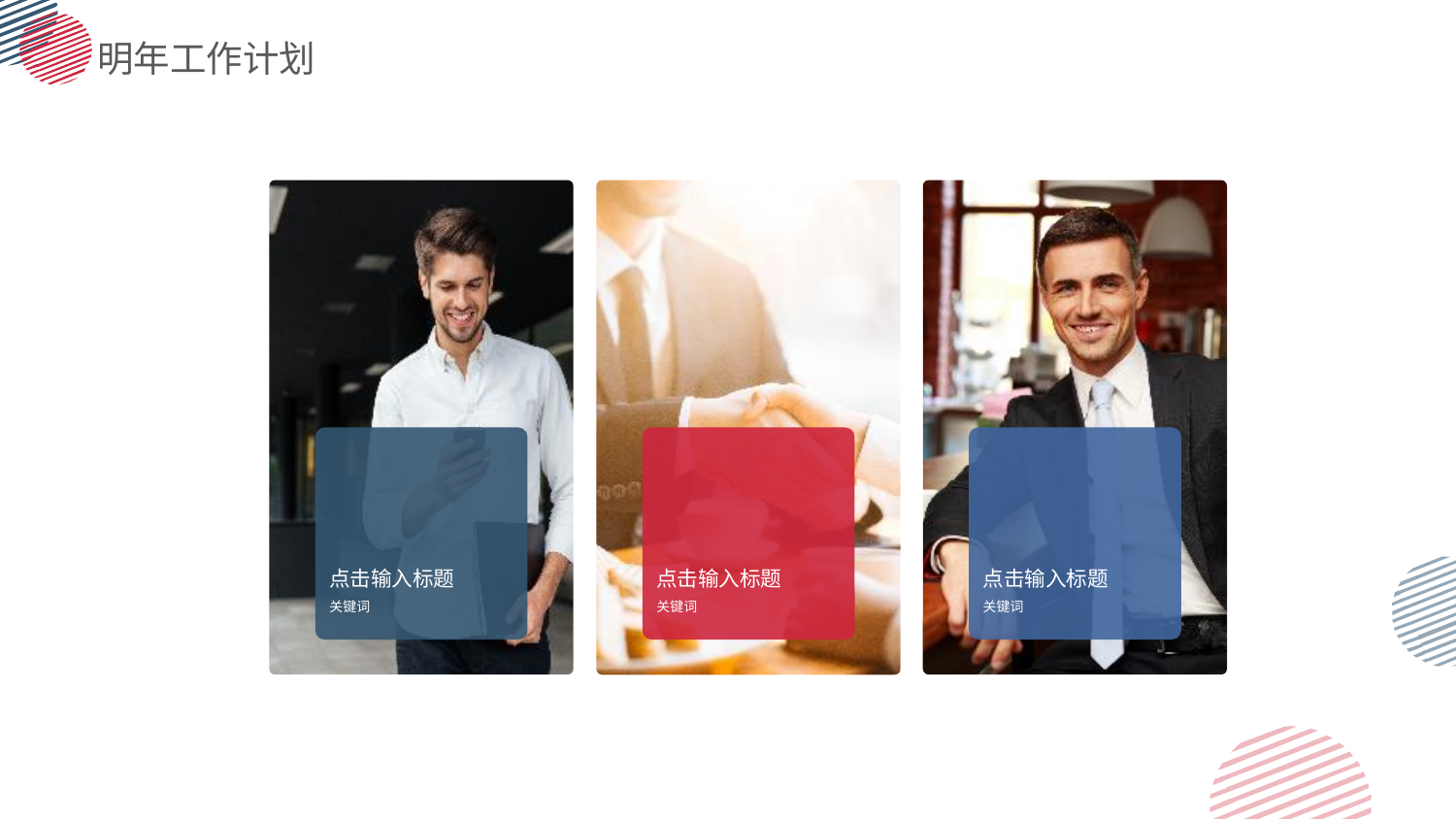

明年工作计划

点击输入标题
关键词

点击输入标题
关键词

点击输入标题
关键词